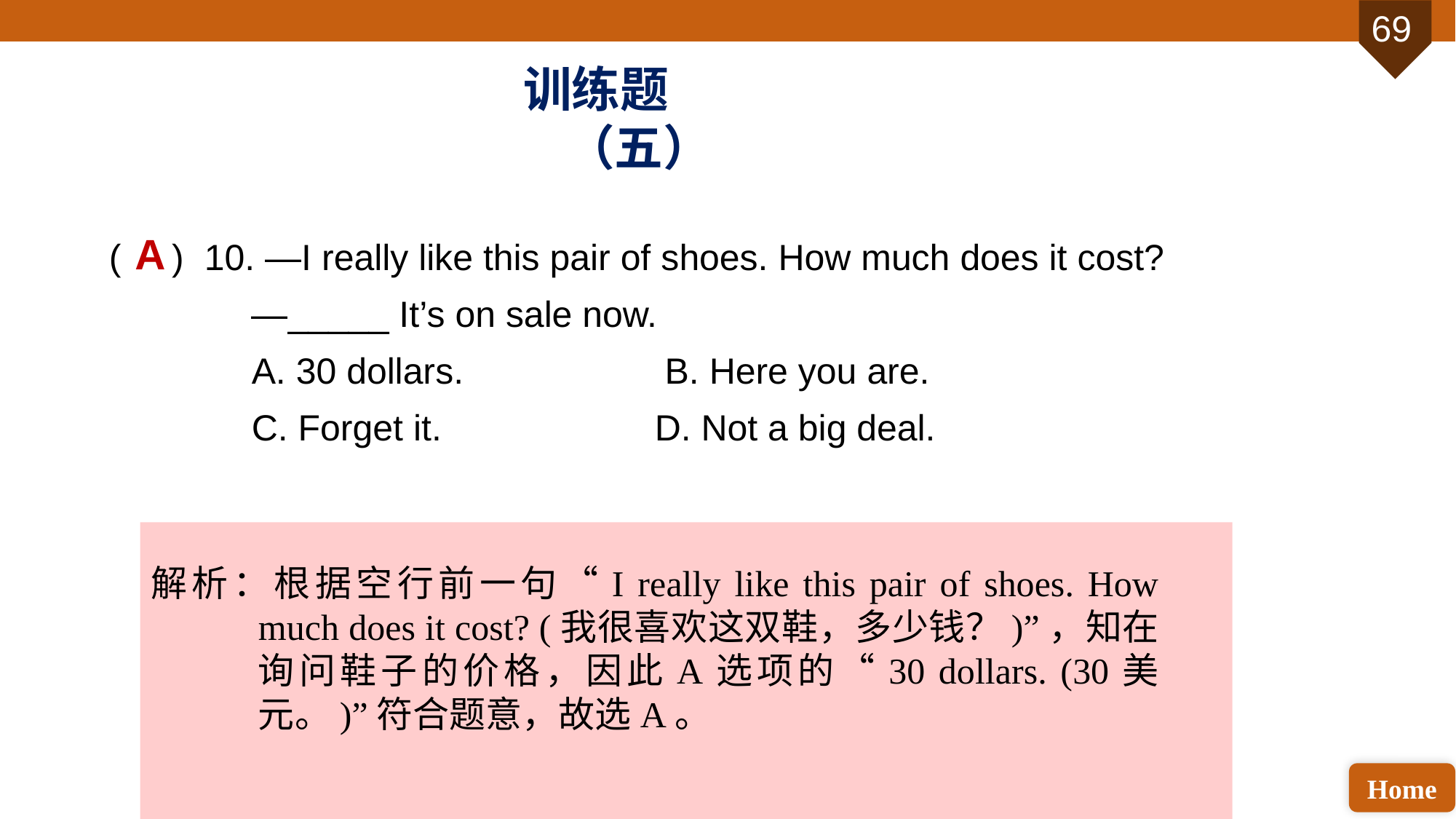

训练题（五）
(     )  10. —I really like this pair of shoes. How much does it cost?
              —_____ It’s on sale now.
              A. 30 dollars.		 B. Here you are.
              C. Forget it. 		D. Not a big deal.
A

解析：根据空行前一句“I really like this pair of shoes. How much does it cost? (我很喜欢这双鞋，多少钱？)”，知在询问鞋子的价格，因此A选项的“30 dollars. (30美元。)”符合题意，故选A。